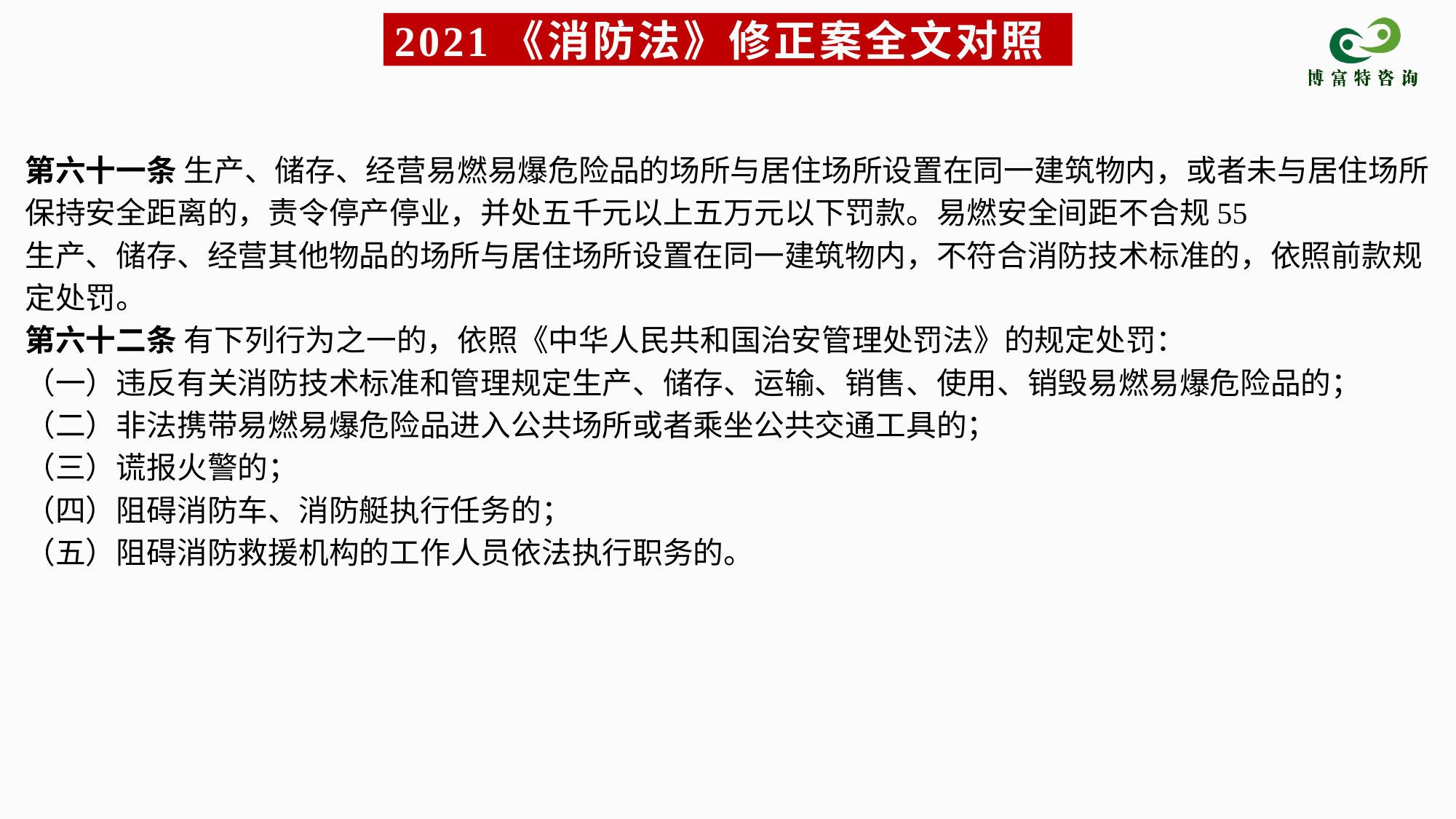

# 2021《消防法》修正案全文对照

第六十一条 生产、储存、经营易燃易爆危险品的场所与居住场所设置在同一建筑物内，或者未与居住场所保持安全距离的，责令停产停业，并处五千元以上五万元以下罚款。易燃安全间距不合规55
生产、储存、经营其他物品的场所与居住场所设置在同一建筑物内，不符合消防技术标准的，依照前款规定处罚。
第六十二条 有下列行为之一的，依照《中华人民共和国治安管理处罚法》的规定处罚：
（一）违反有关消防技术标准和管理规定生产、储存、运输、销售、使用、销毁易燃易爆危险品的；
（二）非法携带易燃易爆危险品进入公共场所或者乘坐公共交通工具的；
（三）谎报火警的；
（四）阻碍消防车、消防艇执行任务的；
（五）阻碍消防救援机构的工作人员依法执行职务的。